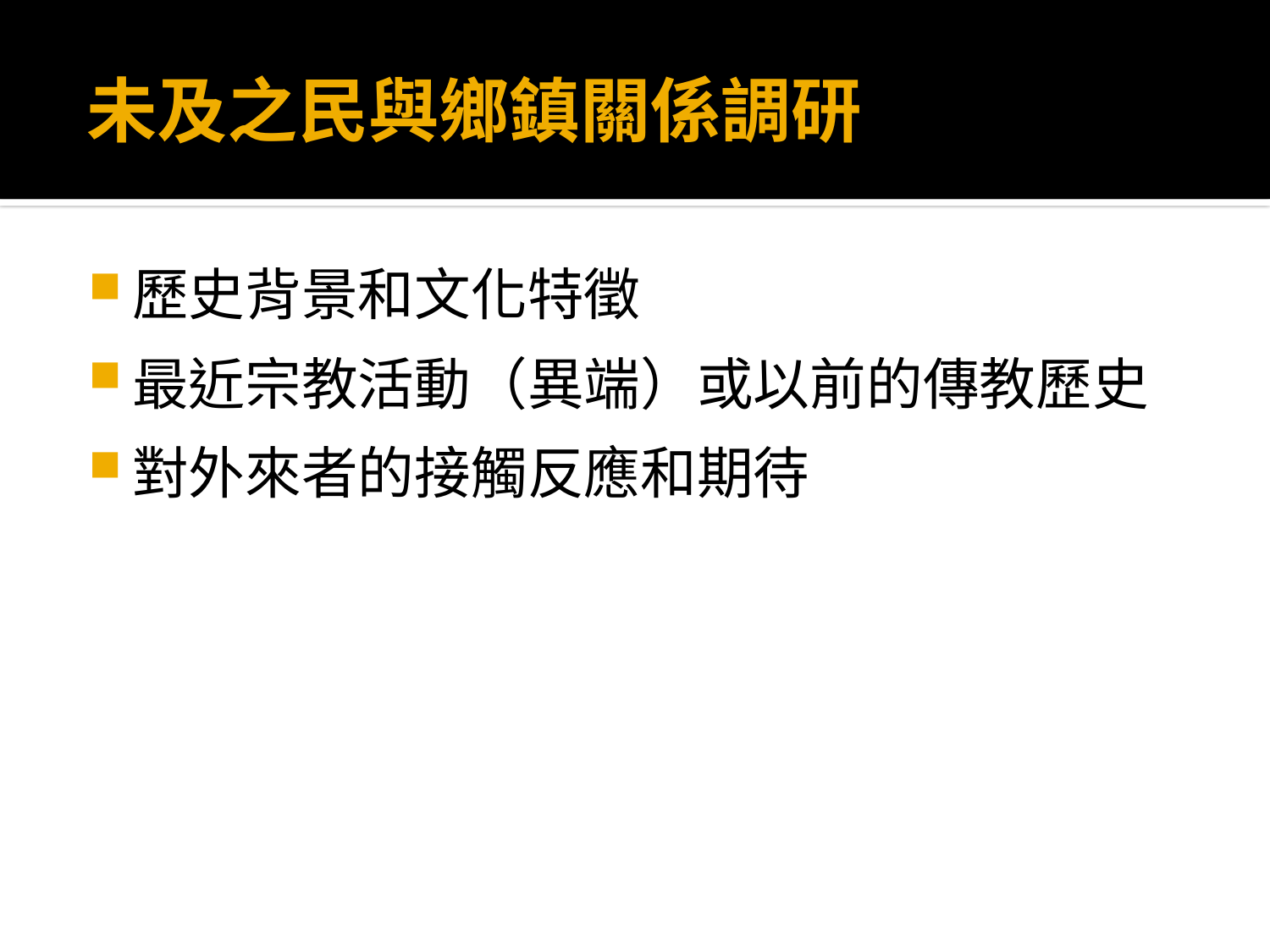

# 未及之民與鄉鎮關係調研
歷史背景和文化特徵
最近宗教活動（異端）或以前的傳教歷史
對外來者的接觸反應和期待